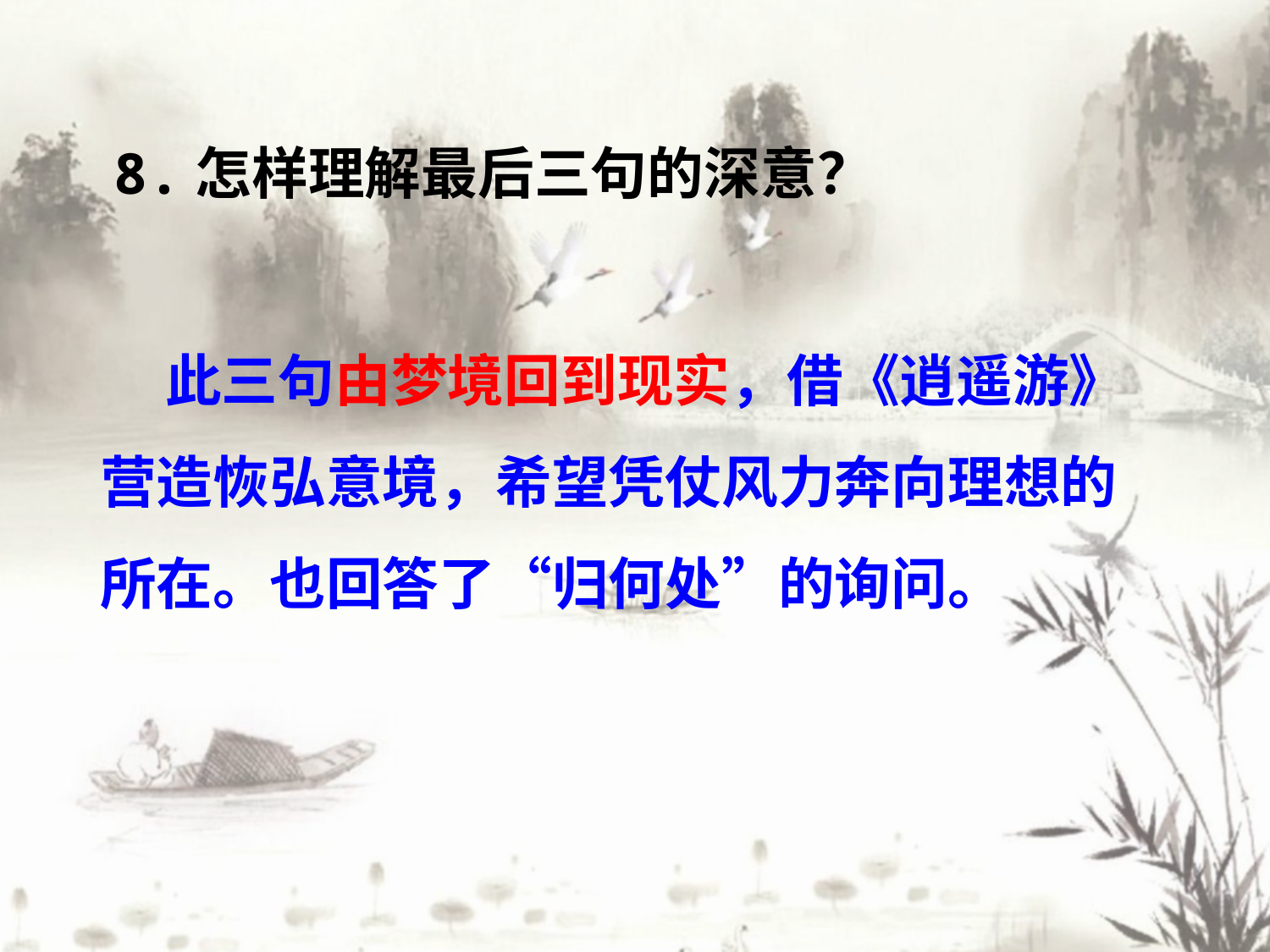

8.怎样理解最后三句的深意？
    此三句由梦境回到现实，借《逍遥游》营造恢弘意境，希望凭仗风力奔向理想的所在。也回答了“归何处”的询问。